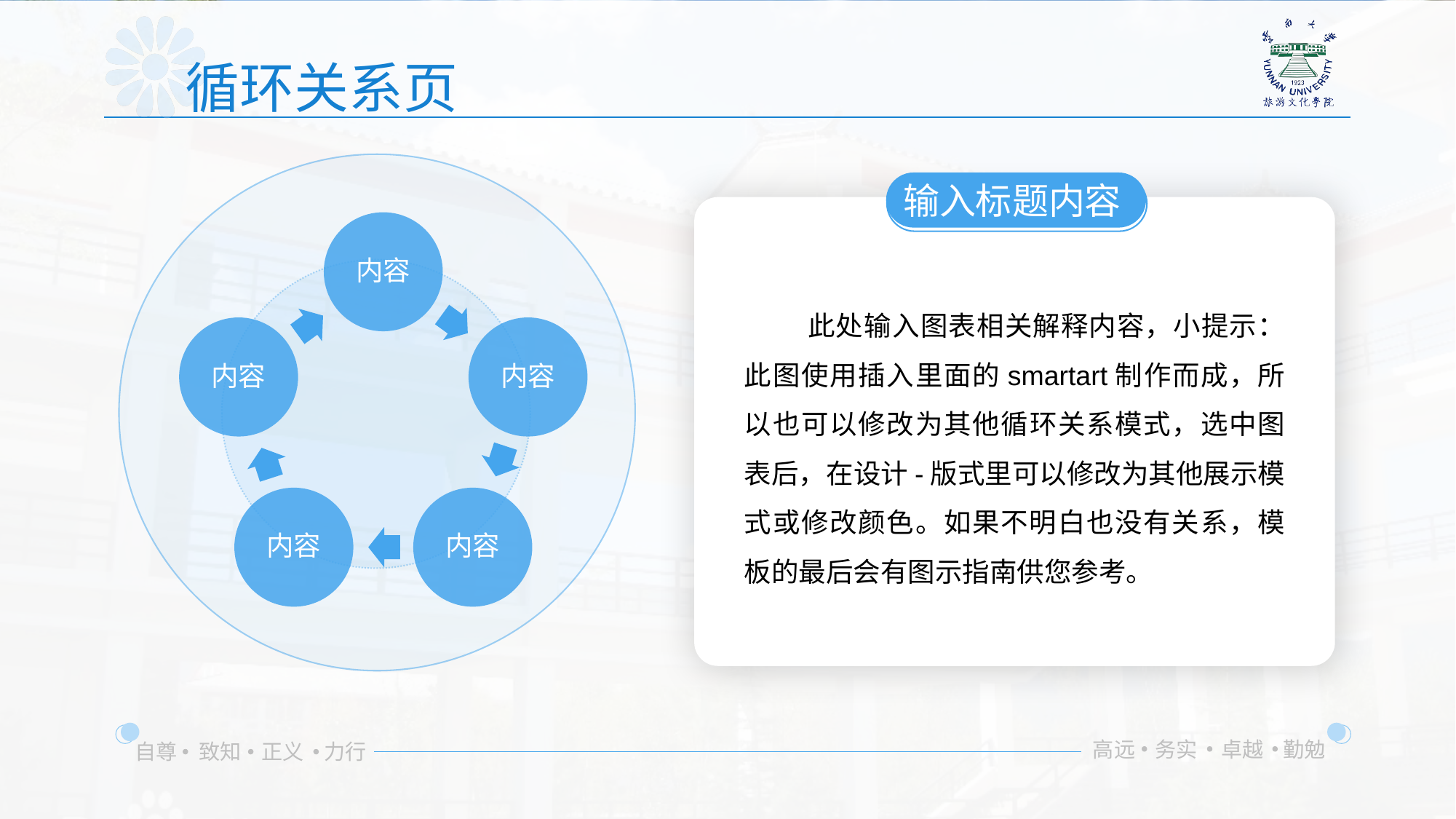

循环关系页

输入标题内容

内容

内容

内容

内容

内容

        此处输入图表相关解释内容，小提示：此图使用插入里面的smartart制作而成，所以也可以修改为其他循环关系模式，选中图表后，在设计-版式里可以修改为其他展示模式或修改颜色。如果不明白也没有关系，模板的最后会有图示指南供您参考。